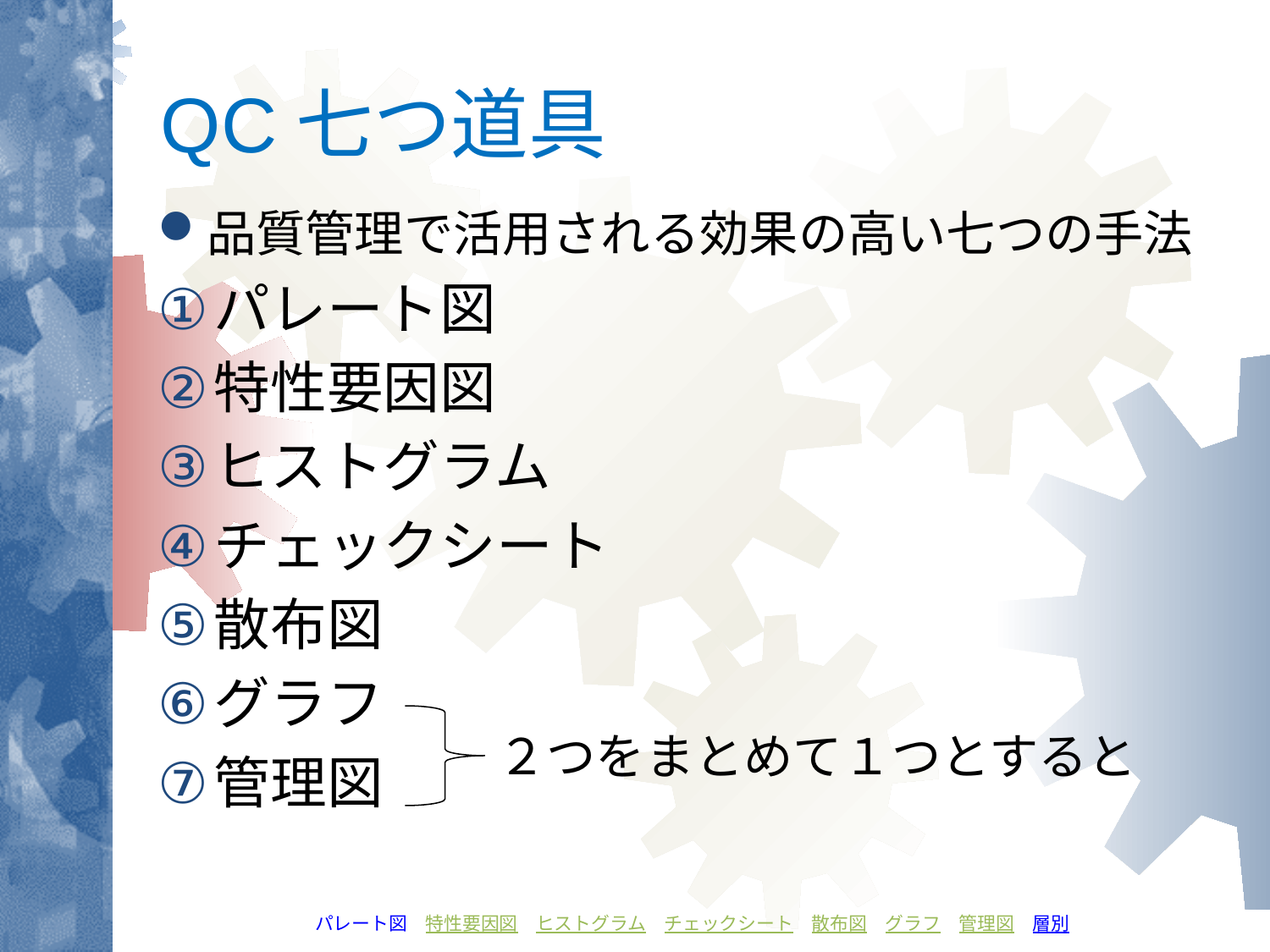

# QC七つ道具
品質管理で活用される効果の高い七つの手法
パレート図
特性要因図
ヒストグラム
チェックシート
散布図
グラフ
管理図

２つをまとめて１つとすると
パレート図　特性要因図　ヒストグラム　チェックシート　散布図　グラフ　管理図　層別